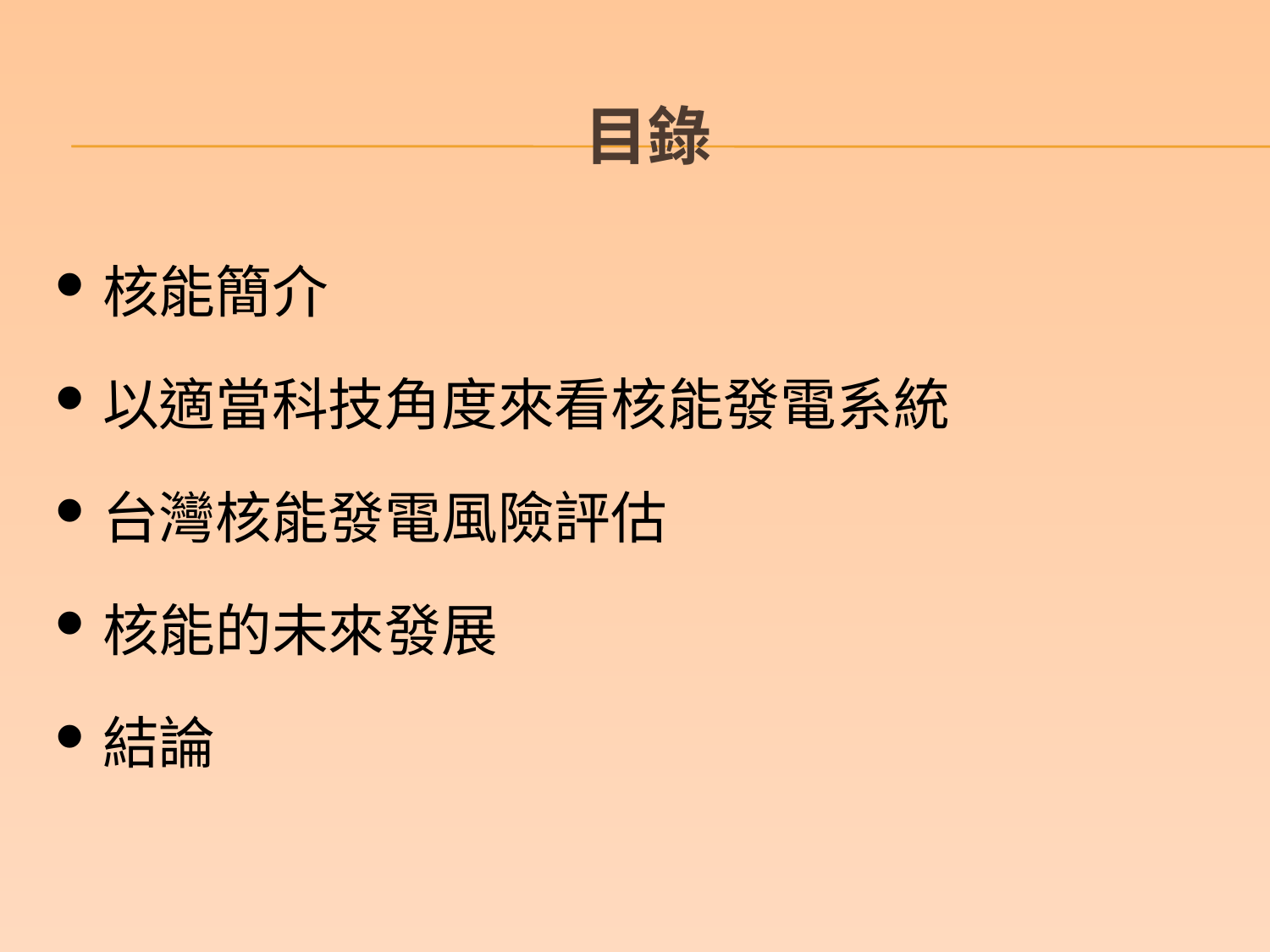

# 目錄
核能簡介
以適當科技角度來看核能發電系統
台灣核能發電風險評估
核能的未來發展
結論